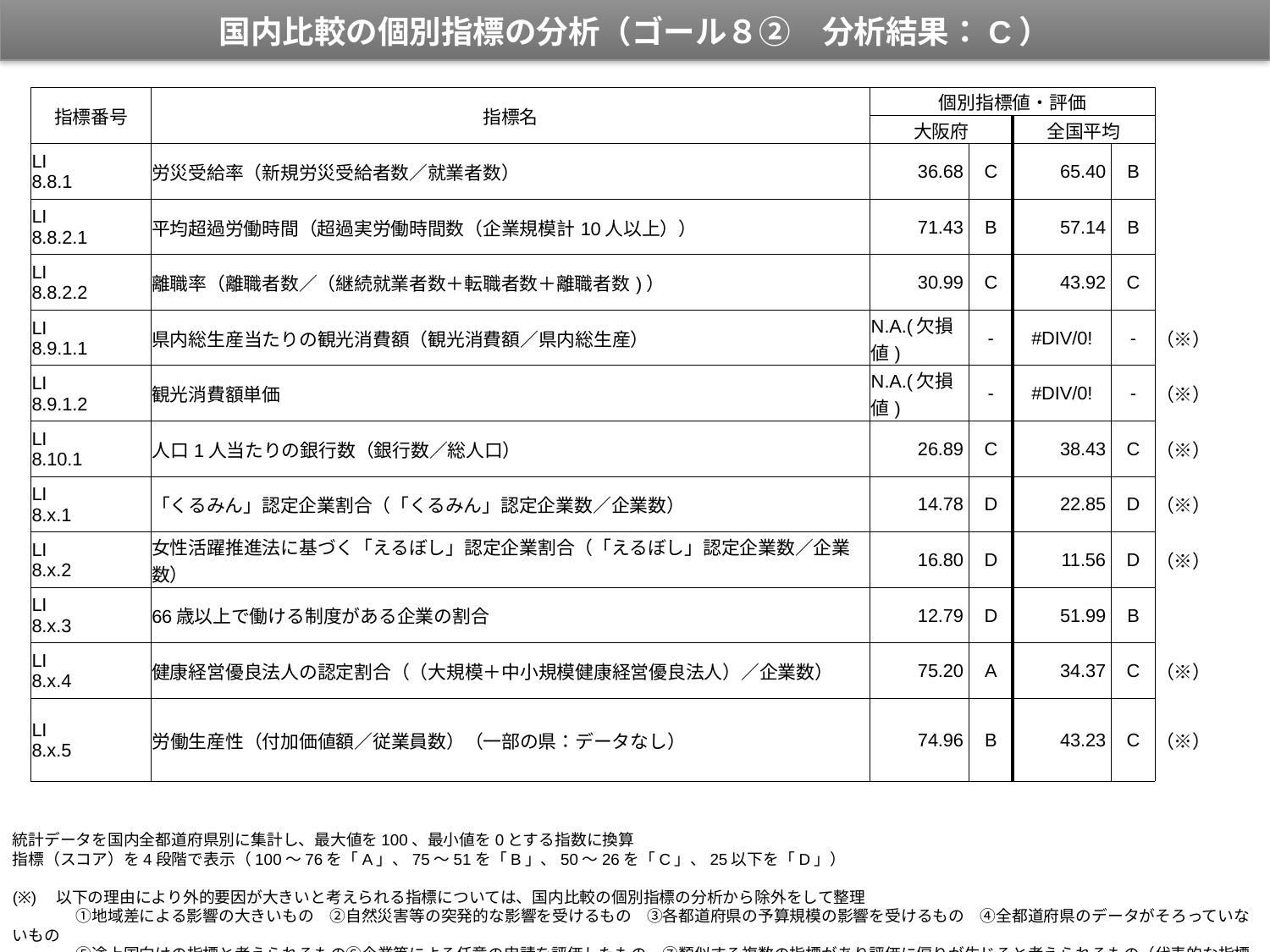

国内比較の個別指標の分析（ゴール８②　分析結果：C）
| 指標番号 | 指標名 | 個別指標値・評価 |  |  |  |  |
| --- | --- | --- | --- | --- | --- | --- |
|  |  | 大阪府 |  | 全国平均 |  |  |
| LI 8.8.1 | 労災受給率（新規労災受給者数／就業者数） | 36.68 | C | 65.40 | B |  |
| LI 8.8.2.1 | 平均超過労働時間（超過実労働時間数（企業規模計10人以上）） | 71.43 | B | 57.14 | B |  |
| LI 8.8.2.2 | 離職率（離職者数／（継続就業者数＋転職者数＋離職者数)） | 30.99 | C | 43.92 | C |  |
| LI 8.9.1.1 | 県内総生産当たりの観光消費額（観光消費額／県内総生産） | N.A.(欠損値) | ‐ | #DIV/0! | ‐ | （※） |
| LI 8.9.1.2 | 観光消費額単価 | N.A.(欠損値) | ‐ | #DIV/0! | ‐ | （※） |
| LI 8.10.1 | 人口1人当たりの銀行数（銀行数／総人口） | 26.89 | C | 38.43 | C | （※） |
| LI 8.x.1 | 「くるみん」認定企業割合（「くるみん」認定企業数／企業数） | 14.78 | D | 22.85 | D | （※） |
| LI 8.x.2 | 女性活躍推進法に基づく「えるぼし」認定企業割合（「えるぼし」認定企業数／企業数） | 16.80 | D | 11.56 | D | （※） |
| LI 8.x.3 | 66歳以上で働ける制度がある企業の割合 | 12.79 | D | 51.99 | B |  |
| LI 8.x.4 | 健康経営優良法人の認定割合（（大規模＋中小規模健康経営優良法人）／企業数） | 75.20 | A | 34.37 | C | （※） |
| LI 8.x.5 | 労働生産性（付加価値額／従業員数）（一部の県：データなし） | 74.96 | B | 43.23 | C | （※） |
統計データを国内全都道府県別に集計し、最大値を100、最小値を0とする指数に換算
指標（スコア）を4段階で表示（100～76を「A」、75～51を「B」、50～26を「C」、25以下を「D」）

(※)　以下の理由により外的要因が大きいと考えられる指標については、国内比較の個別指標の分析から除外をして整理
　　　　①地域差による影響の大きいもの　②自然災害等の突発的な影響を受けるもの　③各都道府県の予算規模の影響を受けるもの　④全都道府県のデータがそろっていないもの
　　　　⑤途上国向けの指標と考えられるもの⑥企業等による任意の申請を評価したもの　⑦類似する複数の指標があり評価に偏りが生じると考えられるもの（代表的な指標で評価）